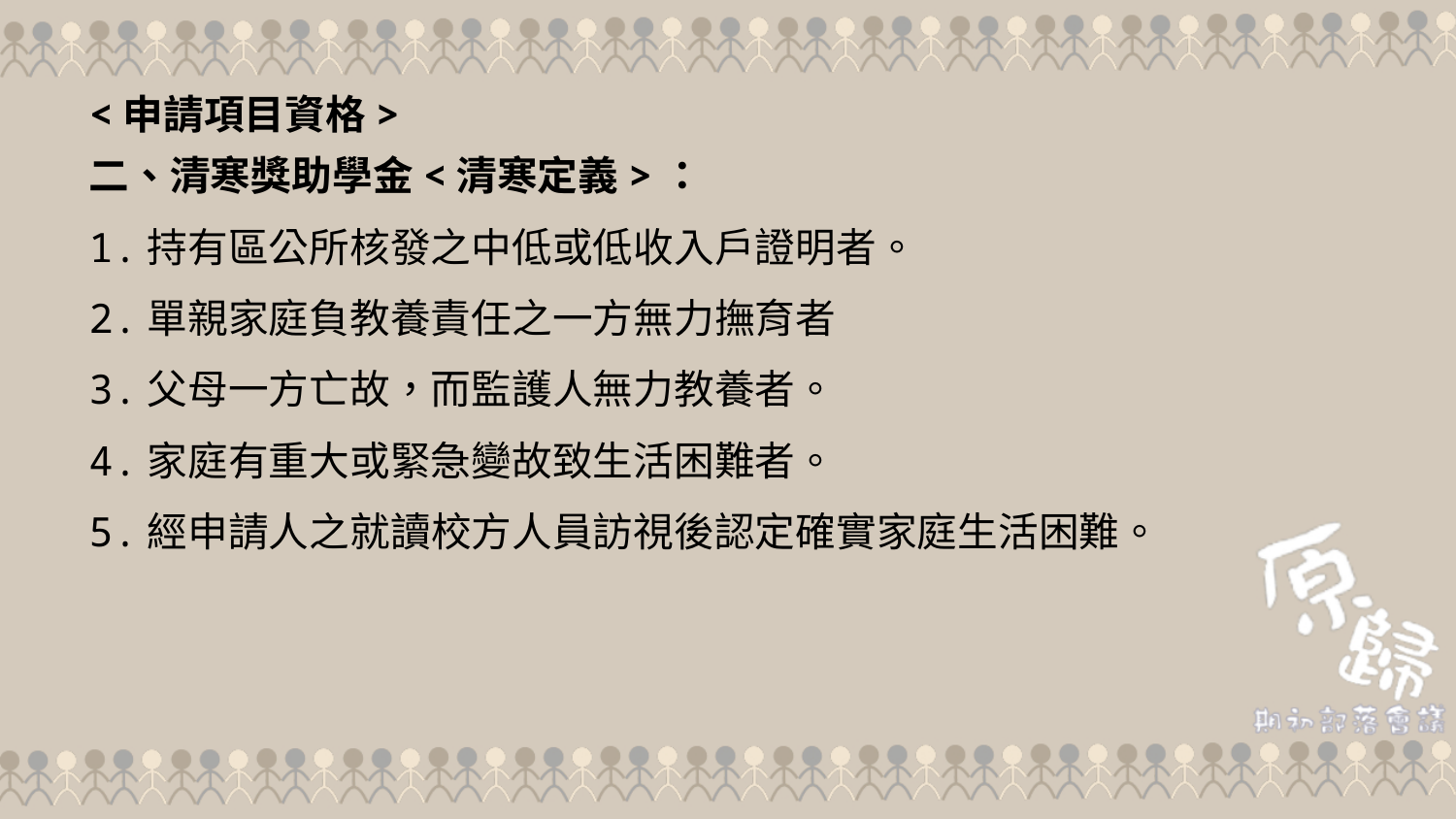

<申請項目資格>
二、清寒獎助學金<清寒定義>：
1.持有區公所核發之中低或低收入戶證明者。
2.單親家庭負教養責任之一方無力撫育者
3.父母一方亡故，而監護人無力教養者。
4.家庭有重大或緊急變故致生活困難者。
5.經申請人之就讀校方人員訪視後認定確實家庭生活困難。

31